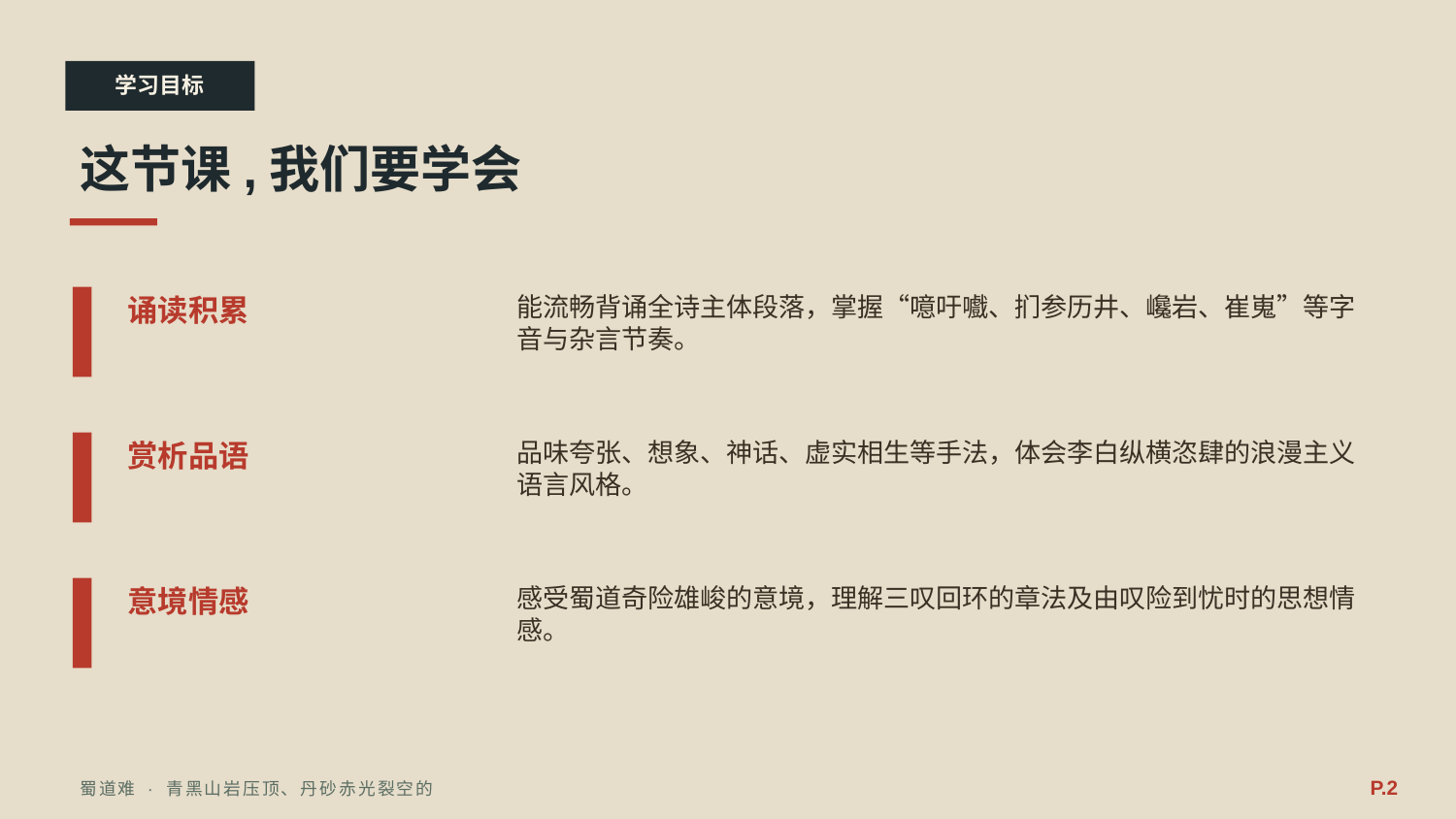

学习目标

这节课,我们要学会

诵读积累
能流畅背诵全诗主体段落，掌握“噫吁嚱、扪参历井、巉岩、崔嵬”等字音与杂言节奏。

赏析品语
品味夸张、想象、神话、虚实相生等手法，体会李白纵横恣肆的浪漫主义语言风格。

意境情感
感受蜀道奇险雄峻的意境，理解三叹回环的章法及由叹险到忧时的思想情感。

P.2
蜀道难 · 青黑山岩压顶、丹砂赤光裂空的